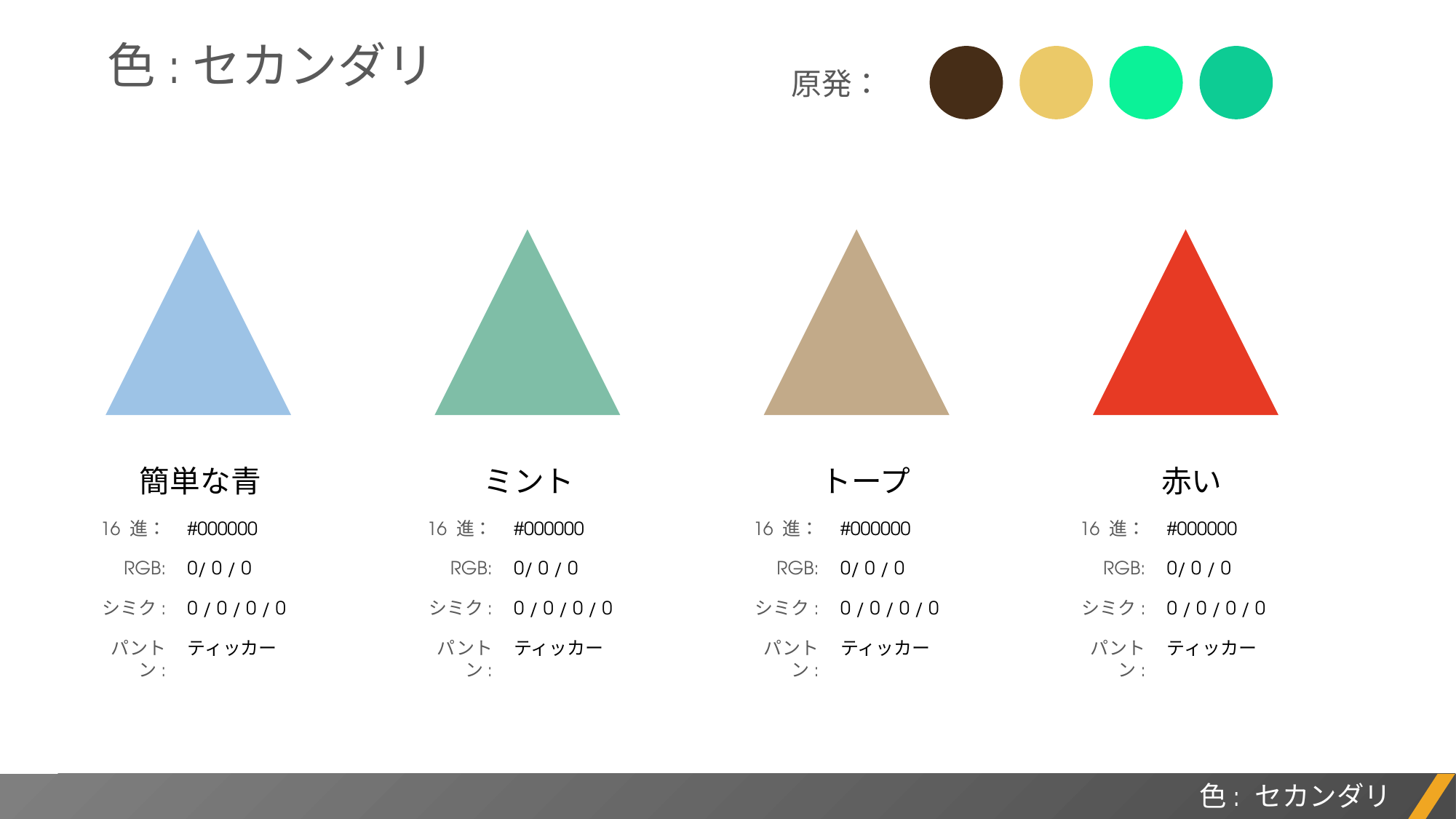

色:セカンダリ

原発：

簡単な青
ミント
トープ
赤い
16 進：
RGB:
シミク:
パントン:
#000000
0/ 0 / 0
0 / 0 / 0 / 0
ティッカー
16 進：
RGB:
シミク:
パントン:
#000000
0/ 0 / 0
0 / 0 / 0 / 0
ティッカー
16 進：
RGB:
シミク:
パントン:
#000000
0/ 0 / 0
0 / 0 / 0 / 0
ティッカー
16 進：
RGB:
シミク:
パントン:
#000000
0/ 0 / 0
0 / 0 / 0 / 0
ティッカー
色: セカンダリ
プロジェクトレポート